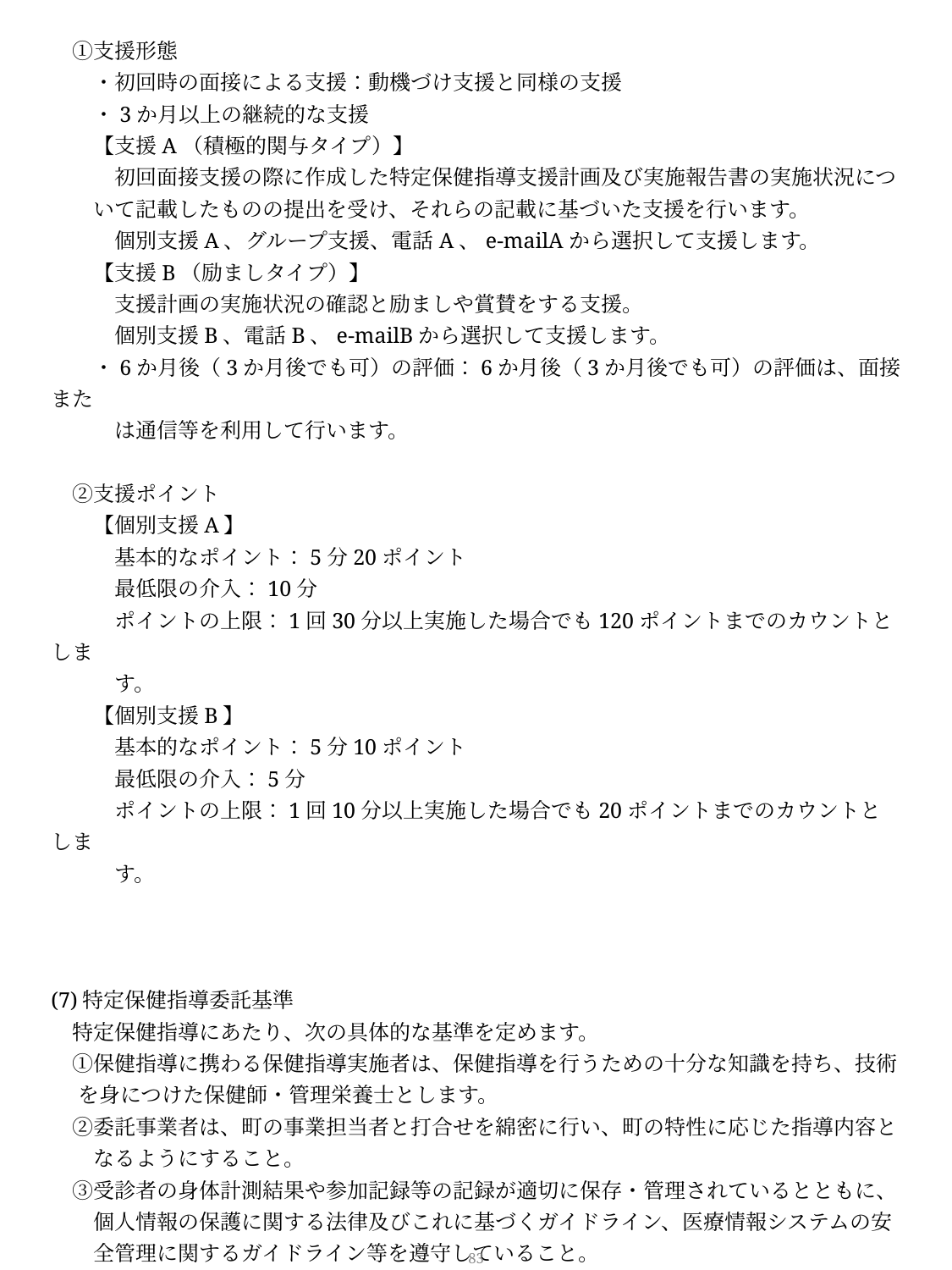

①支援形態
　　・初回時の面接による支援：動機づけ支援と同様の支援
　　・3か月以上の継続的な支援
　　【支援A（積極的関与タイプ）】
　　　初回面接支援の際に作成した特定保健指導支援計画及び実施報告書の実施状況につ
　　いて記載したものの提出を受け、それらの記載に基づいた支援を行います。
　　　個別支援A、グループ支援、電話A、e‐mailAから選択して支援します。
　　【支援B（励ましタイプ）】
　　　支援計画の実施状況の確認と励ましや賞賛をする支援。
　　　個別支援B、電話B、e‐mailBから選択して支援します。
　　・6か月後（3か月後でも可）の評価：6か月後（3か月後でも可）の評価は、面接また
　　　は通信等を利用して行います。

　②支援ポイント
　　【個別支援A】
　　　基本的なポイント：5分20ポイント
　　　最低限の介入：10分
　　　ポイントの上限：1回30分以上実施した場合でも120ポイントまでのカウントとしま
　　　す。
　　【個別支援B】
　　　基本的なポイント：5分10ポイント
　　　最低限の介入：5分
　　　ポイントの上限：1回10分以上実施した場合でも20ポイントまでのカウントとしま
　　　す。

(7)特定保健指導委託基準
　特定保健指導にあたり、次の具体的な基準を定めます。
　①保健指導に携わる保健指導実施者は、保健指導を行うための十分な知識を持ち、技術
    を身につけた保健師・管理栄養士とします。
　②委託事業者は、町の事業担当者と打合せを綿密に行い、町の特性に応じた指導内容と
　　なるようにすること。
　③受診者の身体計測結果や参加記録等の記録が適切に保存・管理されているとともに、
　　個人情報の保護に関する法律及びこれに基づくガイドライン、医療情報システムの安
　　全管理に関するガイドライン等を遵守していること。
　④町の求めに応じ、適切な保健指導の実施状況を確認する上で必要な資料の提出を速や
　　かに行うこと。

83